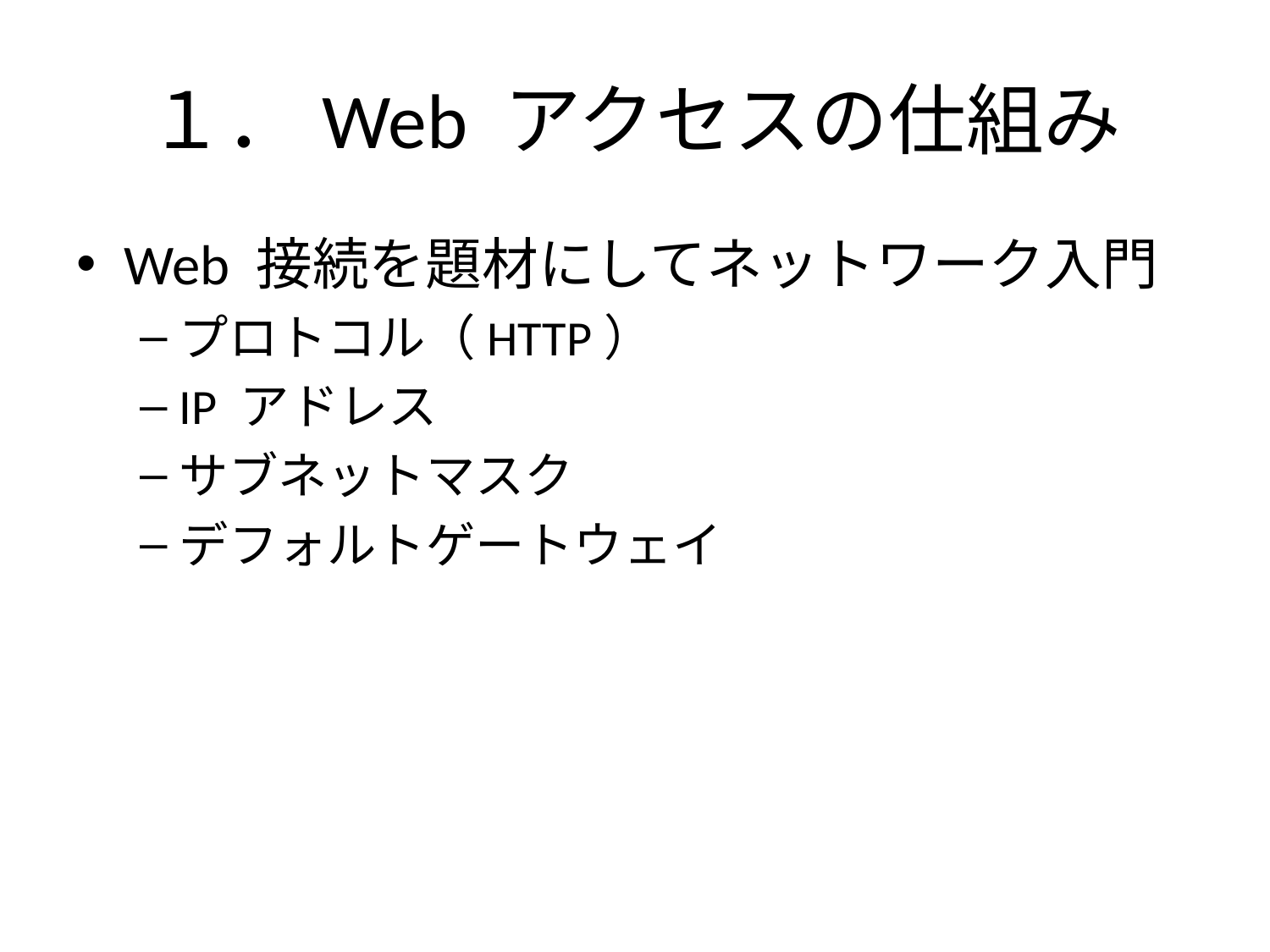

# １．Web アクセスの仕組み
Web 接続を題材にしてネットワーク入門
プロトコル（HTTP）
IP アドレス
サブネットマスク
デフォルトゲートウェイ